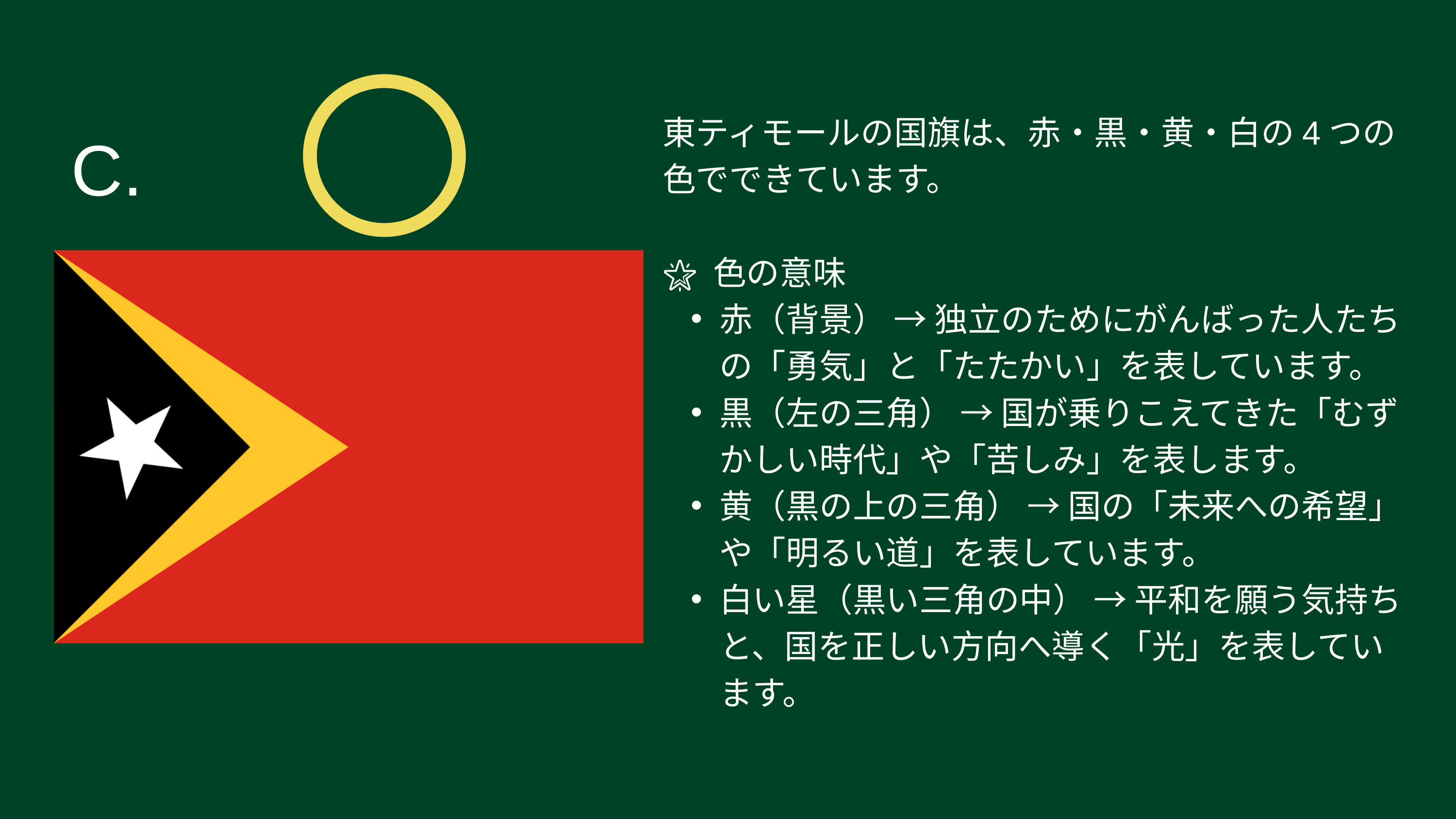

〇
東ティモールの国旗は、赤・黒・黄・白の4つの色でできています。

🌟 色の意味
赤（背景） → 独立のためにがんばった人たちの「勇気」と「たたかい」を表しています。
黒（左の三角） → 国が乗りこえてきた「むずかしい時代」や「苦しみ」を表します。
黄（黒の上の三角） → 国の「未来への希望」や「明るい道」を表しています。
白い星（黒い三角の中） → 平和を願う気持ちと、国を正しい方向へ導く「光」を表しています。

C.